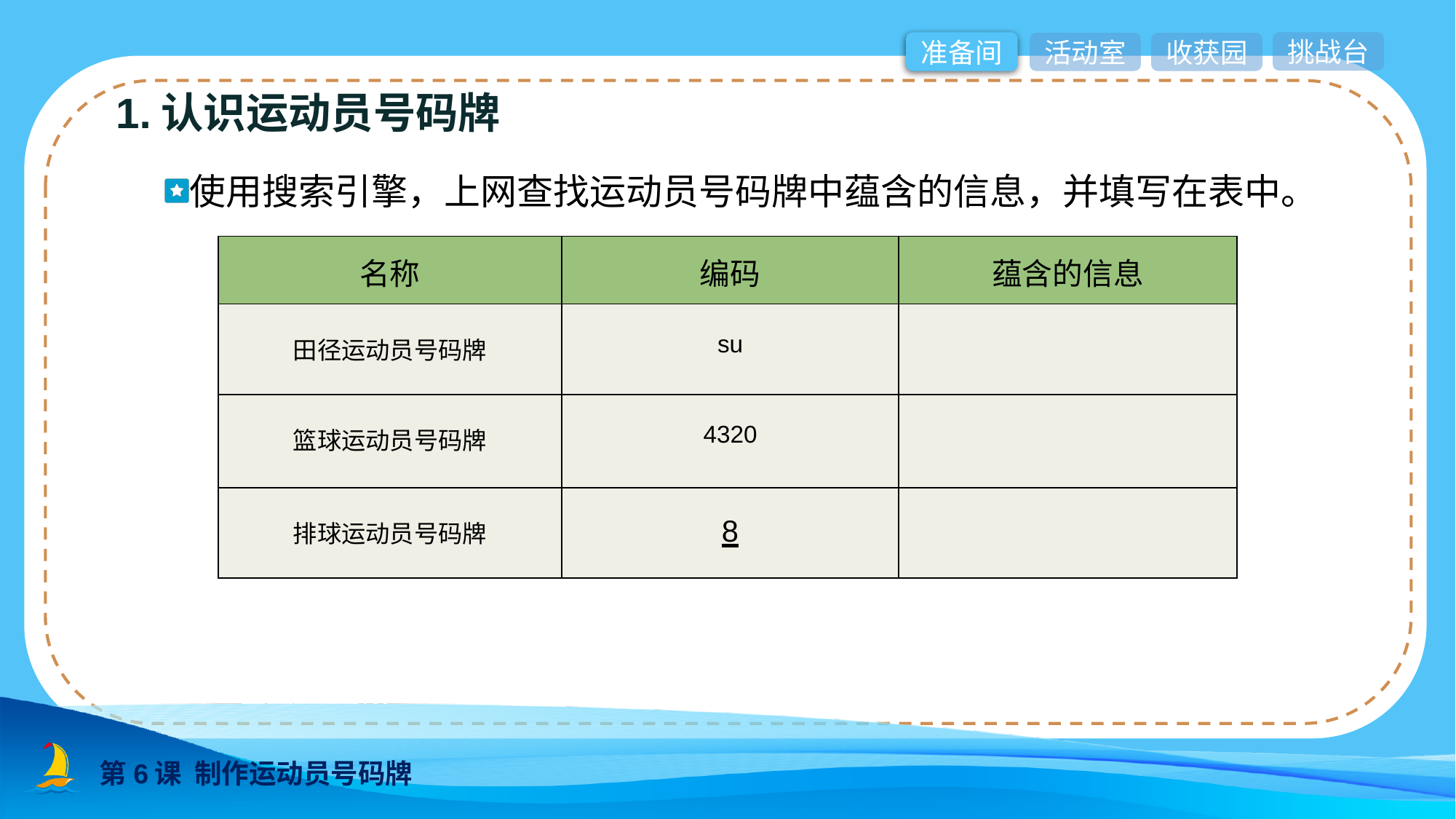

1.认识运动员号码牌
使用搜索引擎，上网查找运动员号码牌中蕴含的信息，并填写在表中。
| 名称 | 编码 | 蕴含的信息 |
| --- | --- | --- |
| 田径运动员号码牌 | su |  |
| 篮球运动员号码牌 | 4320 |  |
| 排球运动员号码牌 | 8 |  |